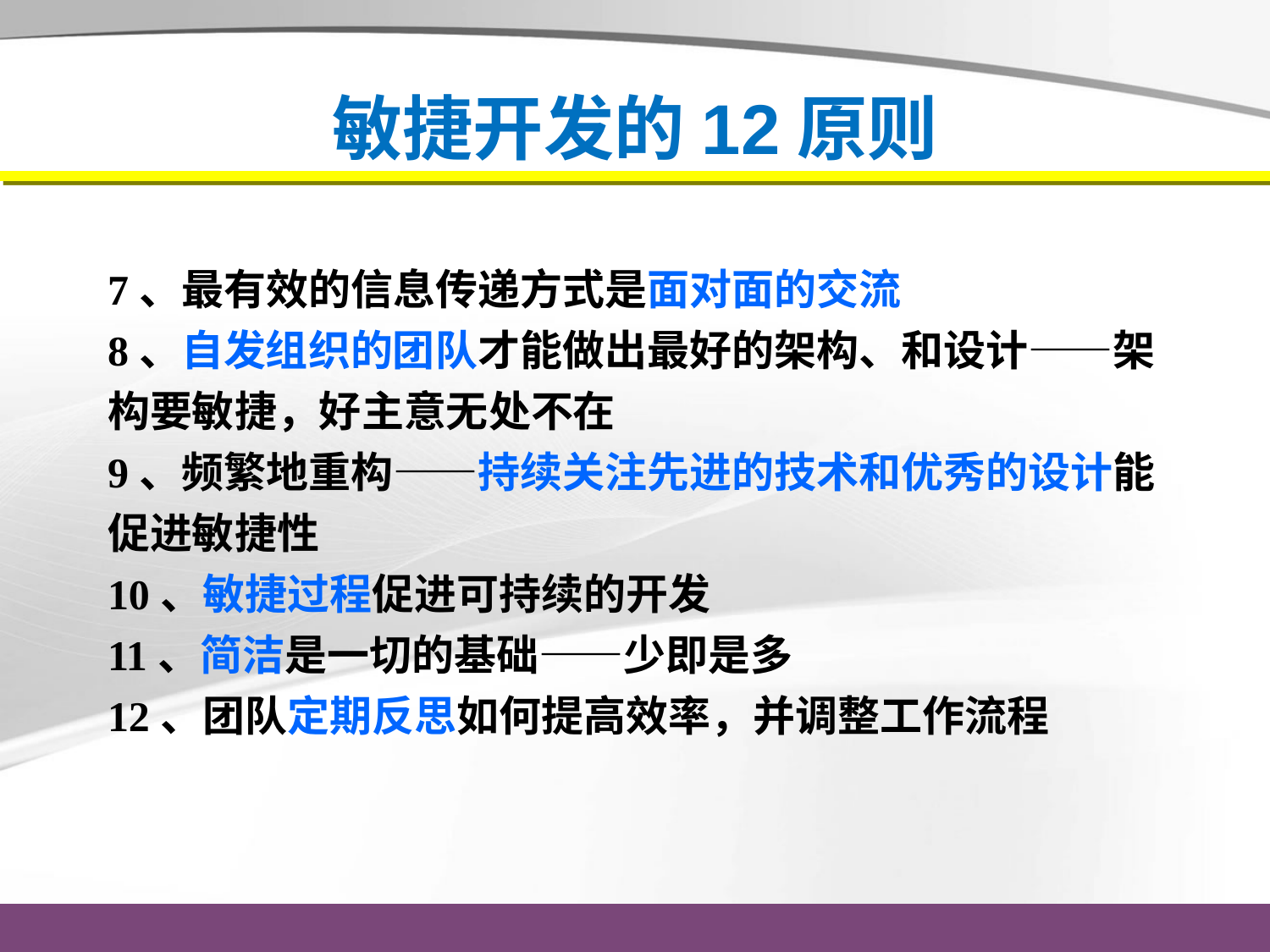

# 敏捷开发的12原则
7、最有效的信息传递方式是面对面的交流
8、自发组织的团队才能做出最好的架构、和设计——架构要敏捷，好主意无处不在
9、频繁地重构——持续关注先进的技术和优秀的设计能促进敏捷性
10、敏捷过程促进可持续的开发
11、简洁是一切的基础——少即是多
12、团队定期反思如何提高效率，并调整工作流程